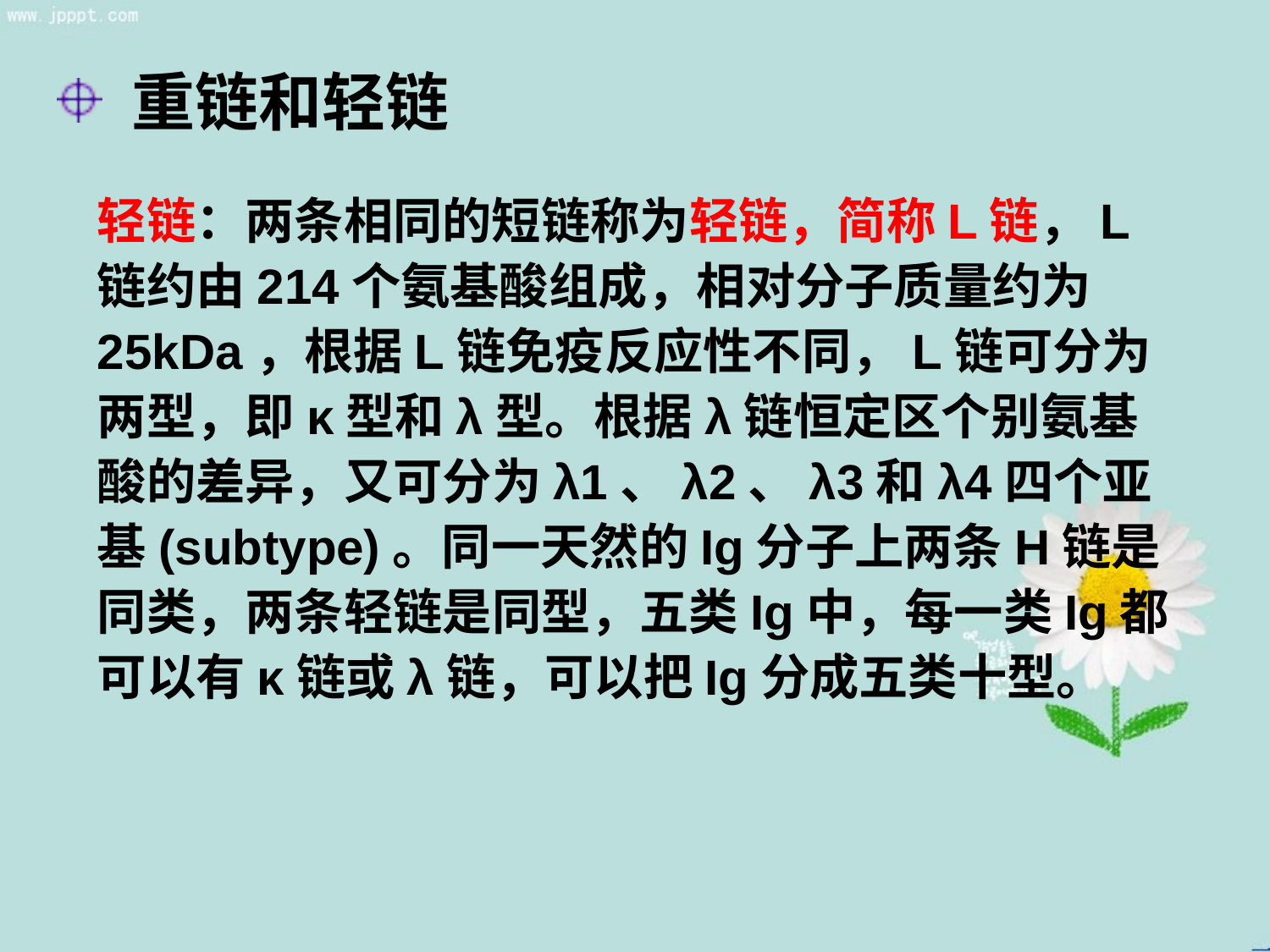

重链和轻链
轻链：两条相同的短链称为轻链，简称L链，L链约由214个氨基酸组成，相对分子质量约为25kDa，根据L链免疫反应性不同，L链可分为两型，即κ型和λ型。根据λ链恒定区个别氨基酸的差异，又可分为λ1、λ2、λ3和λ4四个亚基(subtype)。同一天然的Ig分子上两条H链是同类，两条轻链是同型，五类Ig中，每一类Ig都可以有κ链或λ链，可以把Ig分成五类十型。